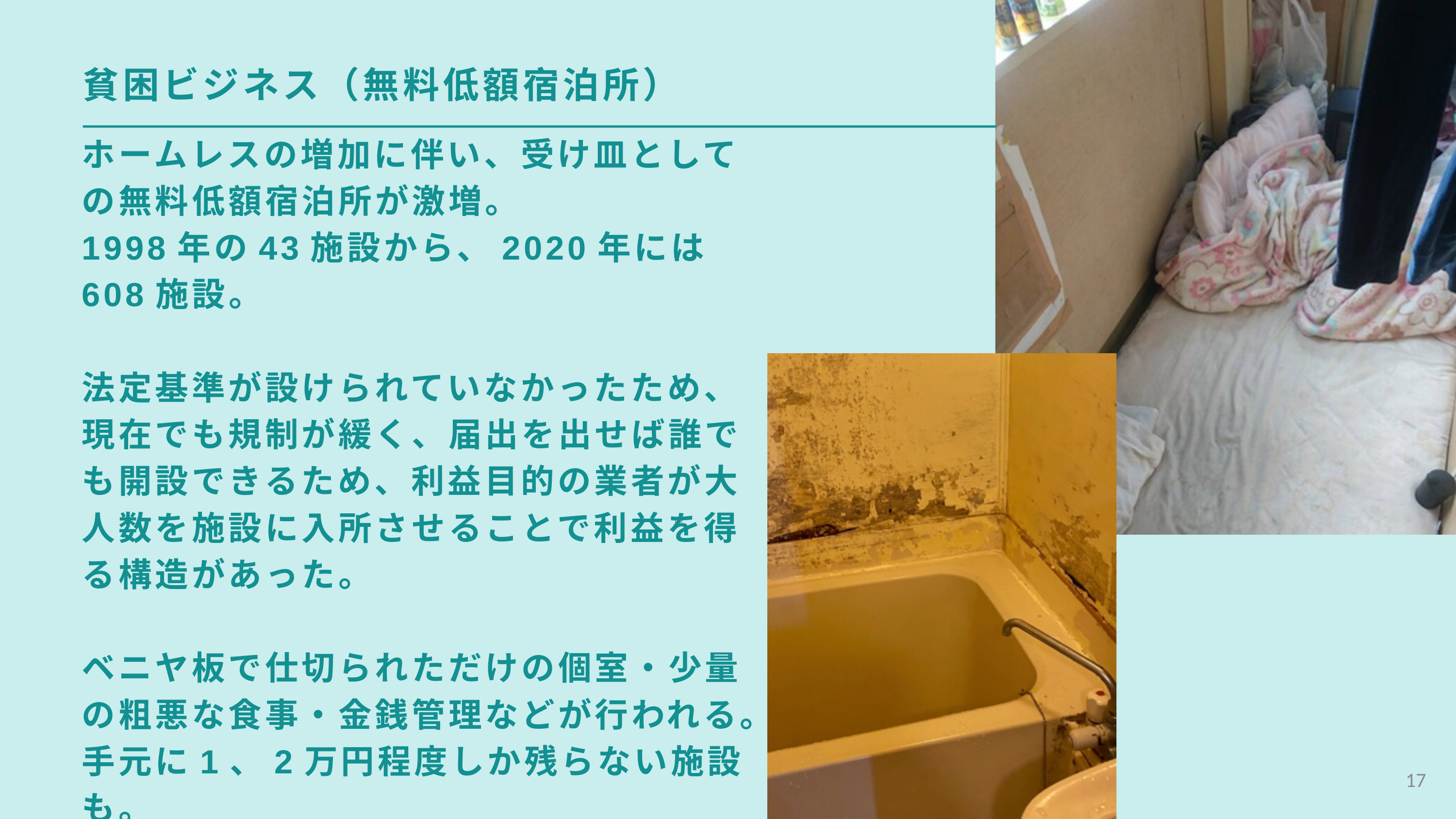

貧困ビジネス（無料低額宿泊所）
ホームレスの増加に伴い、受け⽫としての無料低額宿泊所が激増。
1998年の43施設から、2020年には608施設。

法定基準が設けられていなかったため、現在でも規制が緩く、届出を出せば誰でも開設できるため、利益目的の業者が大人数を施設に入所させることで利益を得る構造があった。

ベニヤ板で仕切られただけの個室・少量の粗悪な食事・金銭管理などが行われる。⼿元に1、2万円程度しか残らない施設も。

17
17